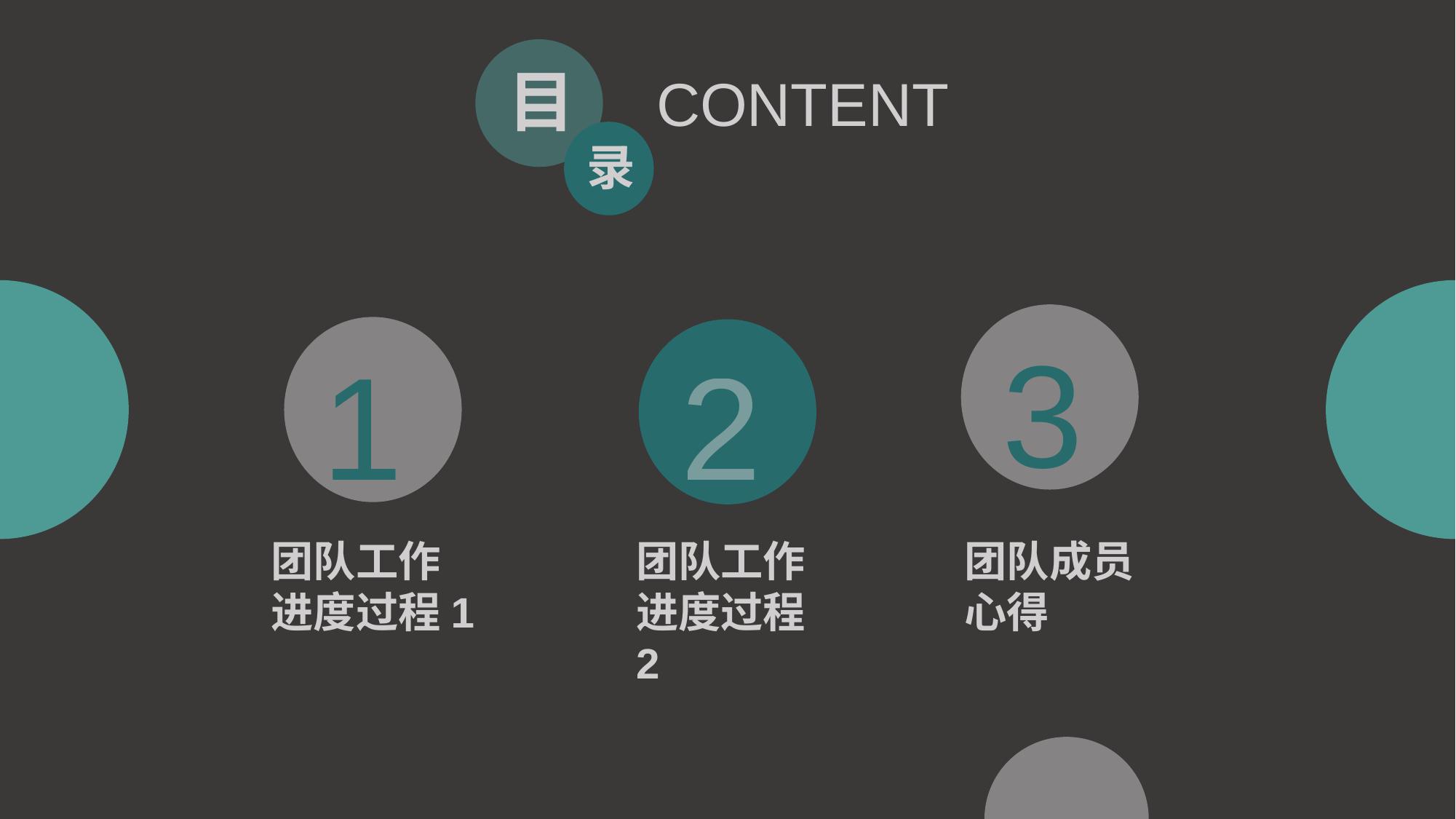

目
CONTENT

录

3

1

2
团队工作进度过程1
团队工作进度过程2
团队成员心得